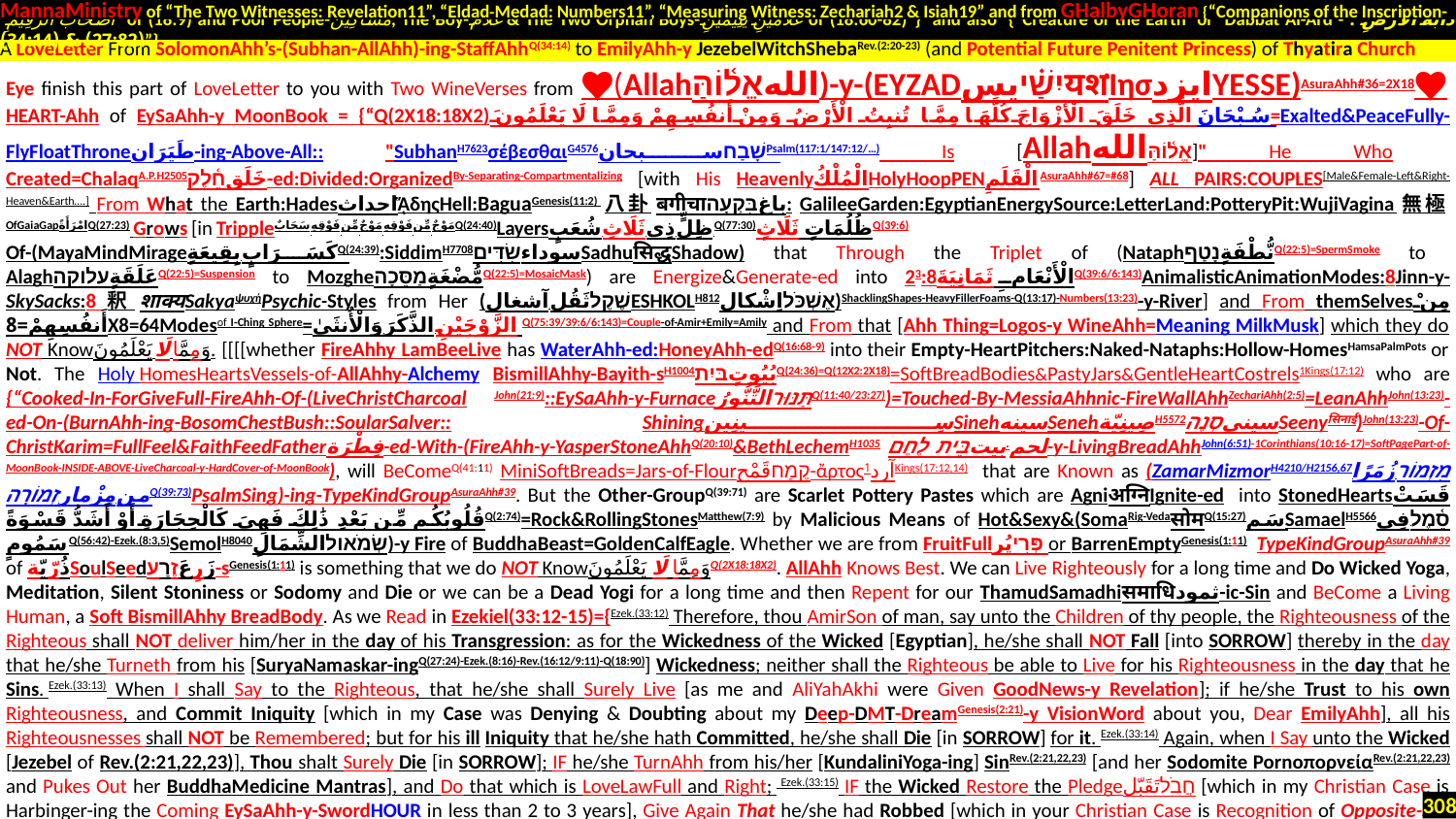

MannaMinistry of “The Two Witnesses: Revelation11”, “Eldad-Medad: Numbers11”, “Measuring Witness: Zechariah2 & Isiah19” and from GHalbyGHoran {“Companions of the Inscription-
 أَصْحَابَ الرَّقِيمِ  of (18:9) and Poor People-مَسَاكِينَ, The Boy-غُلَامُ & The Two Orphan Boys-غُلَامَيْنِ يَتِيمَيْنِ of (18:60-82)”}  and also  {“Creature of the Earth  or  Dabbat Al-Ard - دَابَّةُ الْأَرْضِ : (27:82) & (34:14)”}
.
Eye finish this part of LoveLetter to you with Two WineVerses from ♥(Allahاللهאֱל֫וֹהַּ)-y-(EYZADיִשַׁ֗יیسयशἸησایزدYESSE)AsuraAhh#36=2X18♥ HEART-Ahh of EySaAhh-y MoonBook = {“Q(2X18:18X2)سُبْحَانَ الَّذِي خَلَقَ الْأَزْوَاجَ كُلَّهَا مِمَّا تُنبِتُ الْأَرْضُ وَمِنْ أَنفُسِهِمْ وَمِمَّا لَا يَعْلَمُونَ=Exalted&PeaceFully-FlyFloatThroneطَيَرَان-ing-Above-All:: "SubhanH7623σέβεσθαιG4576שָׁבַחسبحانPsalm(117:1/147:12/…) Is [Allahאֱל֫וֹהַּالله]" He Who Created=ChalaqA.P.H2505خَلَقחֵ֫לֶק-ed:Divided:OrganizedBy-Separating-Compartmentalizing [with His HeavenlyالْمُلْكُHolyHoopPENالْقَلَمِAsuraAhh#67=#68] ALL PAIRS:COUPLES[Male&Female-Left&Right-Heaven&Earth….] From What the Earth:HadesاحداثᾍδηςHell:BaguaGenesis(11:2)八卦बगीचाباغבִּקְעָה: GalileeGarden:EgyptianEnergySource:LetterLand:PotteryPit:WujiVagina無極OfGaiaGapامْرَأَةًQ(27:23) Grows [in Trippleمَوْجٌ مِّن فَوْقِهِ مَوْجٌ مِّن فَوْقِهِ سَحَابٌQ(24:40)Layersظِلٍّ ذِي ثَلَاثِ شُعَبٍ.Q(77:30)ظُلُمَاتٍ ثَلَاثٍQ(39:6)
Of-(MayaMindMirageكَسَرَابٍ بِقِيعَةٍQ(24:39):SiddimH7708سوداءשִׂדִּיםSadhuसिद्धShadow) that Through the Triplet of (NataphنُّطْفَةٍנָטַףQ(22:5)=SpermSmoke to AlaghعَلَقَةٍעלוקהQ(22:5)=Suspension to MozgheمُّضْغَةٍמַסֵּכָהQ(22:5)=MosaicMask) are Energize&Generate-ed into 23:8الْأَنْعَامِ ثَمَانِيَةَQ(39:6/6:143)AnimalisticAnimationModes:8Jinn-y-SkySacks:8釈शाक्यSakyaψυχήPsychic-Styles from Her (שֶׁקֶלثَقُل.آشغالESHKOLH812אֶשְׁכֹּלاِشْكال)ShacklingShapes-HeavyFillerFoams-Q(13:17)-Numbers(13:23)-y-River] and From themSelvesمِنْ أَنفُسِهِمْ=8X8=64Modesof I-Ching Sphere=الزَّوْجَيْنِ الذَّكَرَ وَالْأُنثَىٰ Q(75:39/39:6/6:143)=Couple-of-Amir+Emily=Amily and From that [Ahh Thing=Logos-y WineAhh=Meaning MilkMusk] which they do NOT Knowوَمِمَّا لَا يَعْلَمُونَ. [[[[whether FireAhhy LamBeeLive has WaterAhh-ed:HoneyAhh-edQ(16:68-9) into their Empty-HeartPitchers:Naked-Nataphs:Hollow-HomesHamsaPalmPots or Not. The Holy HomesHeartsVessels-of-AllAhhy-Alchemy BismillAhhy-Bayith-sH1004بُيُوتٍבּיִתQ(24:36)=Q(12X2:2X18)=SoftBreadBodies&PastyJars&GentleHeartCostrels1Kings(17:12) who are {“Cooked-In-ForGiveFull-FireAhh-Of-(LiveChristCharcoal John(21:9)::EySaAhh-y-FurnaceתַּנּוּרالتَّنُّورُQ(11:40/23:27))=Touched-By-MessiaAhhnic-FireWallAhhZechariAhh(2:5)=LeanAhhJohn(13:23)-ed-On-(BurnAhh-ing-BosomChestBush::SoularSalver:: ShiningسِينِينSinehسینهSenehصِينِيّةH5572سینیסְנֶהSeenyसिनाई)John(13:23)-Of-ChristKarim=FullFeel&FaithFeedFatherفِطْرَة-ed-With-(FireAhh-y-YasperStoneAhhQ(20:10)&BethLechemH1035 لحم.بیتבֵּית לֶחֶם-y-LivingBreadAhhJohn(6:51)-1Corinthians(10:16-17)=SoftPagePart-of-MoonBook-INSIDE-ABOVE-LiveCharcoal-y-HardCover-of-MoonBook), will BeComeQ(41:11) MiniSoftBreads=Jars-of-Flourקֶמַחقَمْح-ἄρτοςآرد1Kings(17:12,14)  that are Known as (ZamarMizmorH4210/H2156,67מִזְמוֹר.زُمَرًا من مِزْمار.זְמוֹרָהQ(39:73)PsalmSing)-ing-TypeKindGroupAsuraAhh#39. But the Other-GroupQ(39:71) are Scarlet Pottery Pastes which are Agniअग्निIgnite-ed  into StonedHeartsقَسَتْ قُلُوبُكُم مِّن بَعْدِ ذَٰلِكَ فَهِيَ كَالْحِجَارَةِ أَوْ أَشَدُّ قَسْوَةًQ(2:74)=Rock&RollingStonesMatthew(7:9) by Malicious Means of Hot&Sexy&(SomaRig-VedaसोमQ(15:27)سَمSamaelH5566סֵ֫מֶל.فِي سَمُومٍQ(56:42)-Ezek.(8:3,5)SemolH8040שְׂמֹאולالشِّمَالِ)-y Fire of BuddhaBeast=GoldenCalfEagle. Whether we are from FruitFullפְּרִיپُر or BarrenEmptyGenesis(1:11)  TypeKindGroupAsuraAhh#39 of ذُرّيّةSoulSeedزَرِعَזֶרַע-sGenesis(1:11) is something that we do NOT Knowوَمِمَّا لَا يَعْلَمُونَQ(2X18:18X2). AllAhh Knows Best. We can Live Righteously for a long time and Do Wicked Yoga, Meditation, Silent Stoniness or Sodomy and Die or we can be a Dead Yogi for a long time and then Repent for our ThamudSamadhiसमाधिثمود-ic-Sin and BeCome a Living Human, a Soft BismillAhhy BreadBody. As we Read in Ezekiel(33:12-15)={Ezek.(33:12) Therefore, thou AmirSon of man, say unto the Children of thy people, the Righteousness of the Righteous shall NOT deliver him/her in the day of his Transgression: as for the Wickedness of the Wicked [Egyptian], he/she shall NOT Fall [into SORROW] thereby in the day that he/she Turneth from his [SuryaNamaskar-ingQ(27:24)-Ezek.(8:16)-Rev.(16:12/9:11)-Q(18:90)] Wickedness; neither shall the Righteous be able to Live for his Righteousness in the day that he Sins. Ezek.(33:13) When I shall Say to the Righteous, that he/she shall Surely Live [as me and AliYahAkhi were Given GoodNews-y Revelation]; if he/she Trust to his own Righteousness, and Commit Iniquity [which in my Case was Denying & Doubting about my Deep-DMT-DreamGenesis(2:21)-y VisionWord about you, Dear EmilyAhh], all his Righteousnesses shall NOT be Remembered; but for his ill Iniquity that he/she hath Committed, he/she shall Die [in SORROW] for it. Ezek.(33:14) Again, when I Say unto the Wicked [Jezebel of Rev.(2:21,22,23)], Thou shalt Surely Die [in SORROW]; IF he/she TurnAhh from his/her [KundaliniYoga-ing] SinRev.(2:21,22,23) [and her Sodomite PornoπορνείαRev.(2:21,22,23) and Pukes Out her BuddhaMedicine Mantras], and Do that which is LoveLawFull and Right;  Ezek.(33:15) IF the Wicked Restore the Pledgeחֲבֹלتَقَبّل [which in my Christian Case is Harbinger-ing the Coming EySaAhh-y-SwordHOUR in less than 2 to 3 years], Give Again That he/she had Robbed [which in your Christian Case is Recognition of Opposite-Sex Marriage as the ONLY Acceptable Form of Marriage in our MOTHER-ChurchMosque and Apologizing from Community for Brining your QueerCurse into the MosqueChruch-y Neighborhood], Walk [in addition to Talk] in the
A LoveLetter From SolomonAhh’s-(Subhan-AllAhh)-ing-StaffAhhQ(34:14) to EmilyAhh-y JezebelWitchShebaRev.(2:20-23) (and Potential Future Penitent Princess) of Thyatira Church
308